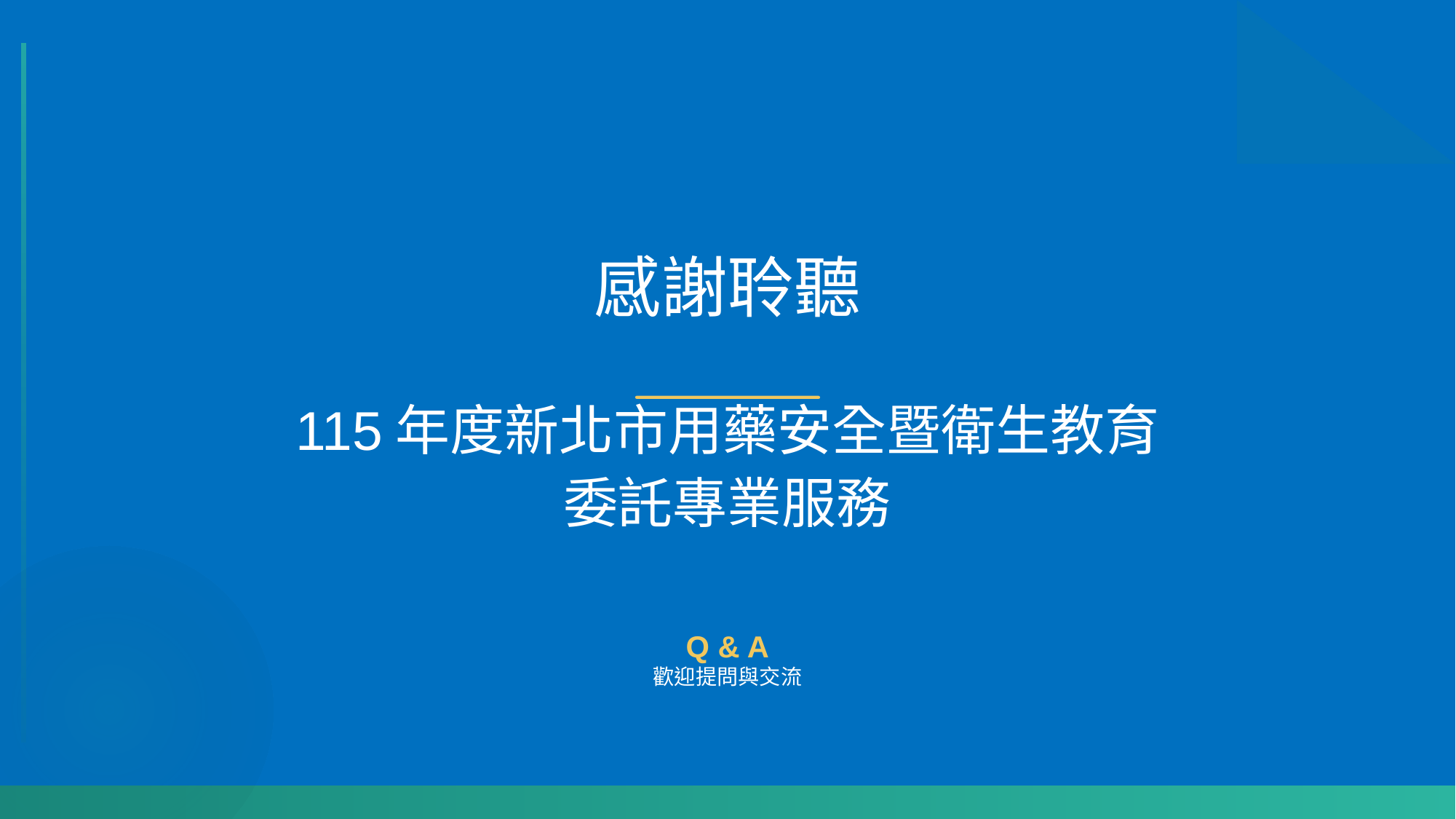

感謝聆聽

115年度新北市用藥安全暨衛生教育

委託專業服務
Q & A
歡迎提問與交流